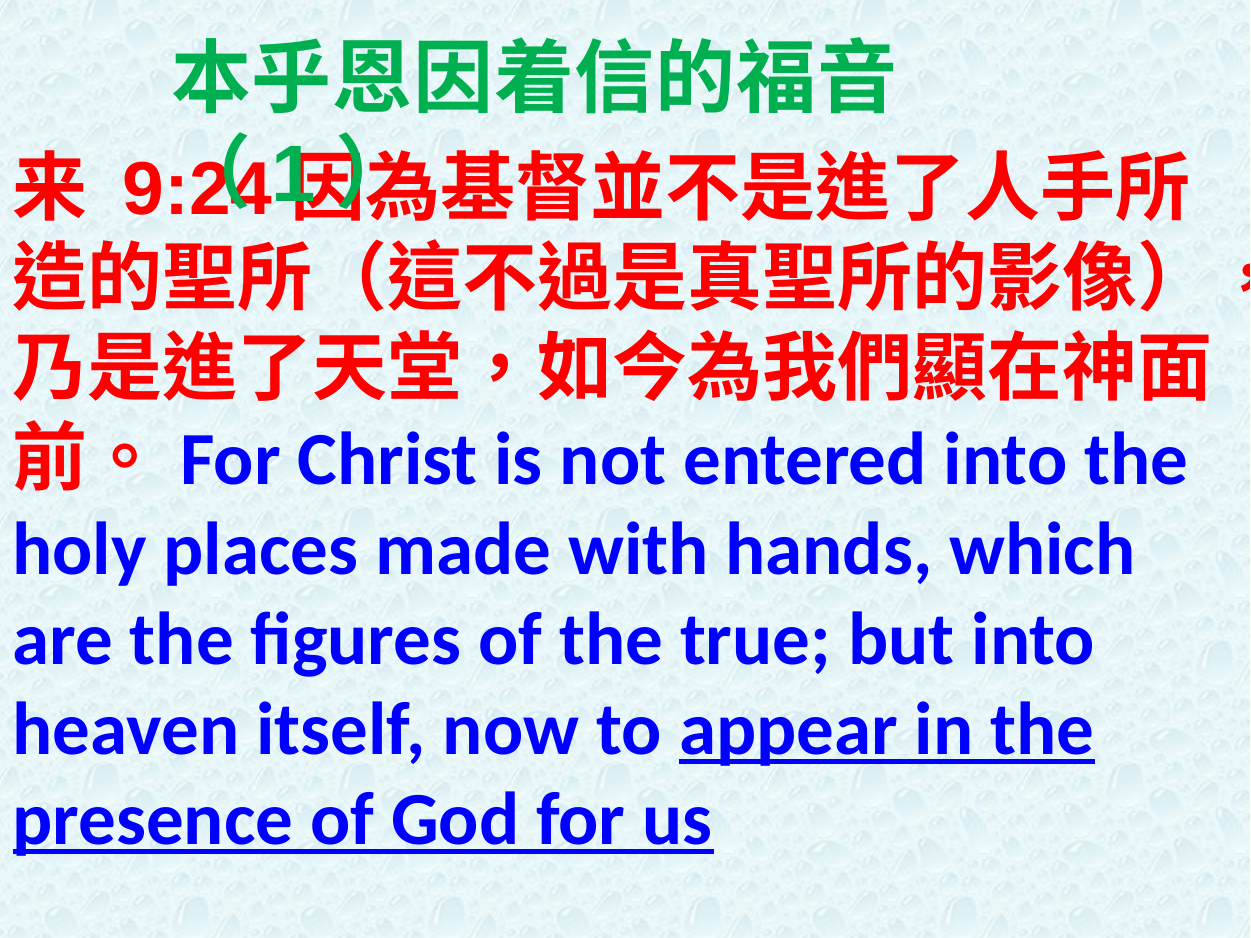

本乎恩因着信的福音（1）
来 9:24因為基督並不是進了人手所造的聖所（這不過是真聖所的影像），乃是進了天堂，如今為我們顯在神面前。For Christ is not entered into the holy places made with hands, which are the figures of the true; but into heaven itself, now to appear in the presence of God for us